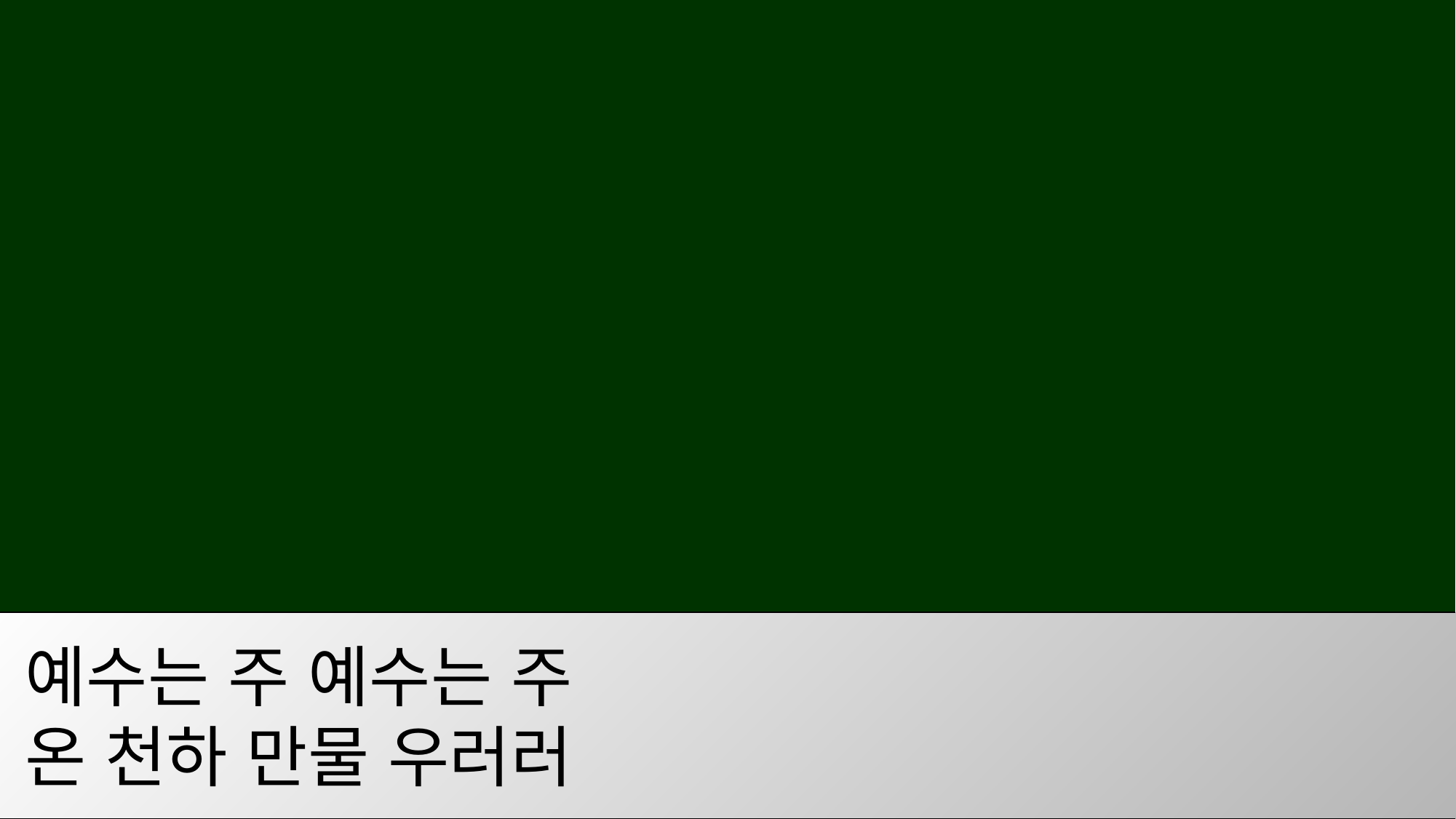

예수는 주 예수는 주
온 천하 만물 우러러